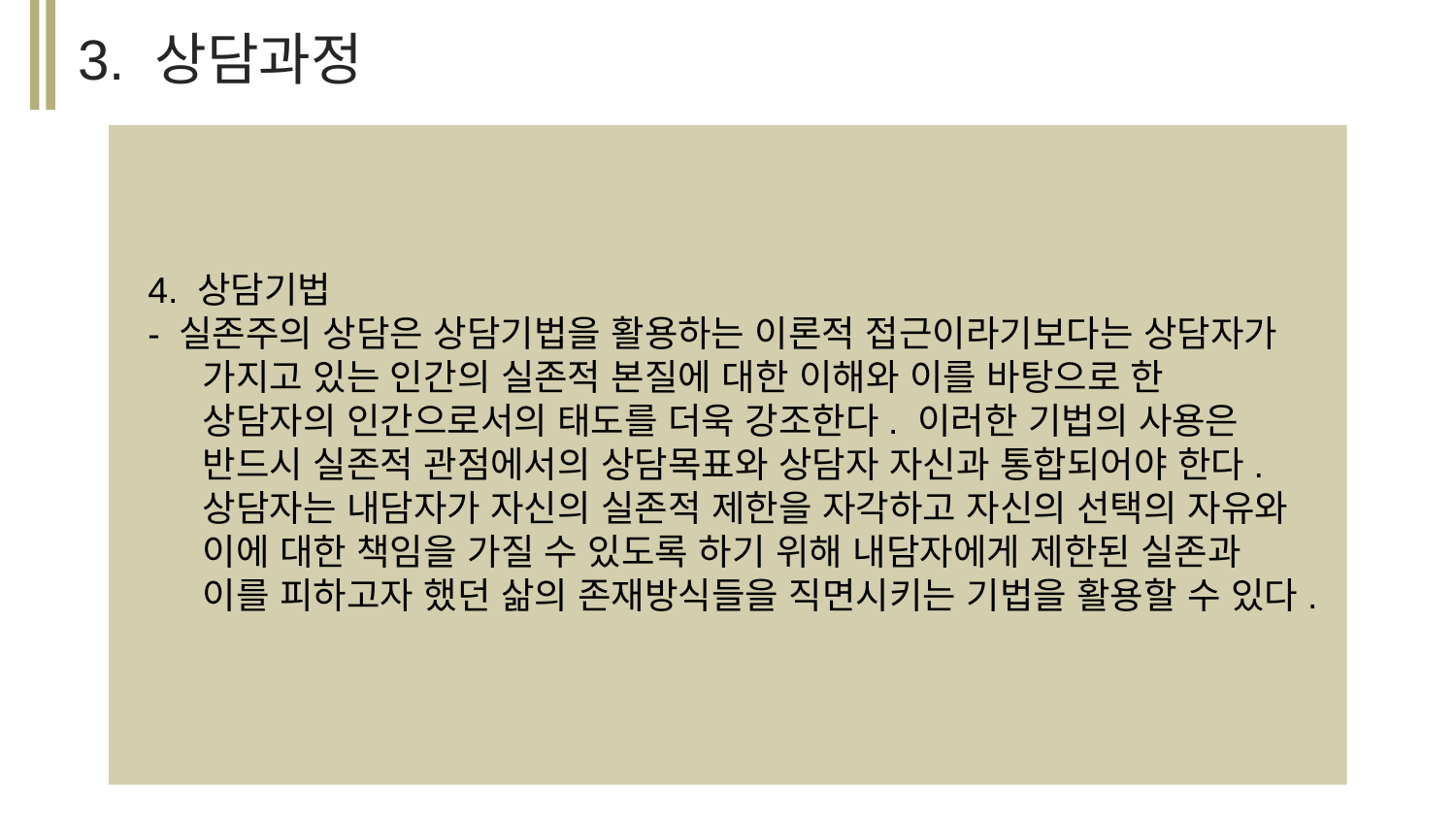

3. 상담과정

4. 상담기법
- 실존주의 상담은 상담기법을 활용하는 이론적 접근이라기보다는 상담자가 가지고 있는 인간의 실존적 본질에 대한 이해와 이를 바탕으로 한 상담자의 인간으로서의 태도를 더욱 강조한다. 이러한 기법의 사용은 반드시 실존적 관점에서의 상담목표와 상담자 자신과 통합되어야 한다.상담자는 내담자가 자신의 실존적 제한을 자각하고 자신의 선택의 자유와 이에 대한 책임을 가질 수 있도록 하기 위해 내담자에게 제한된 실존과 이를 피하고자 했던 삶의 존재방식들을 직면시키는 기법을 활용할 수 있다.